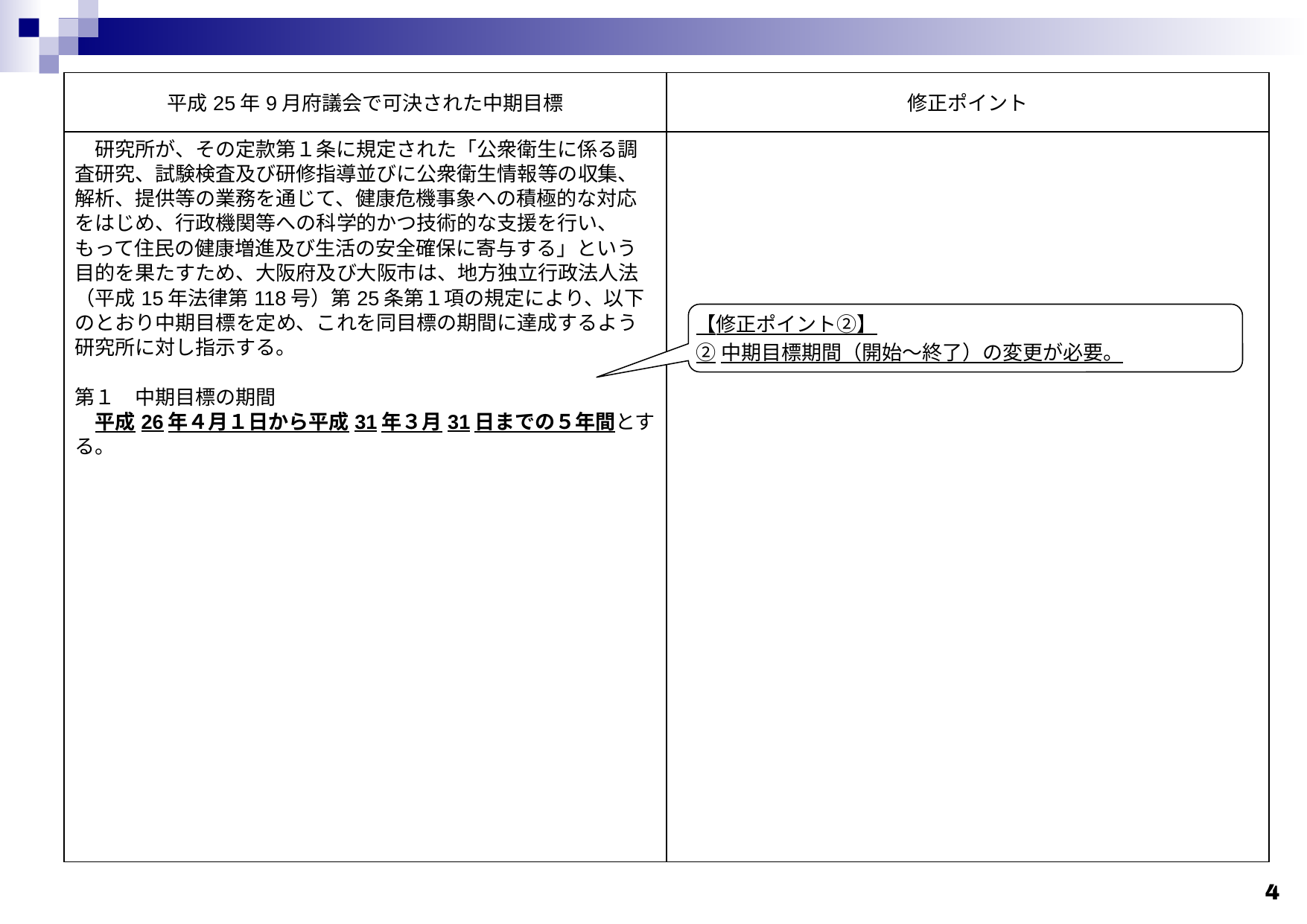

| 平成25年9月府議会で可決された中期目標 | 修正ポイント |
| --- | --- |
| 研究所が、その定款第１条に規定された「公衆衛生に係る調査研究、試験検査及び研修指導並びに公衆衛生情報等の収集、解析、提供等の業務を通じて、健康危機事象への積極的な対応をはじめ、行政機関等への科学的かつ技術的な支援を行い、もって住民の健康増進及び生活の安全確保に寄与する」という目的を果たすため、大阪府及び大阪市は、地方独立行政法人法（平成15年法律第118号）第25条第１項の規定により、以下のとおり中期目標を定め、これを同目標の期間に達成するよう研究所に対し指示する。 第１　中期目標の期間 　平成26年４月１日から平成31年３月31日までの５年間とする。 |  |
【修正ポイント②】
②中期目標期間（開始～終了）の変更が必要。
4